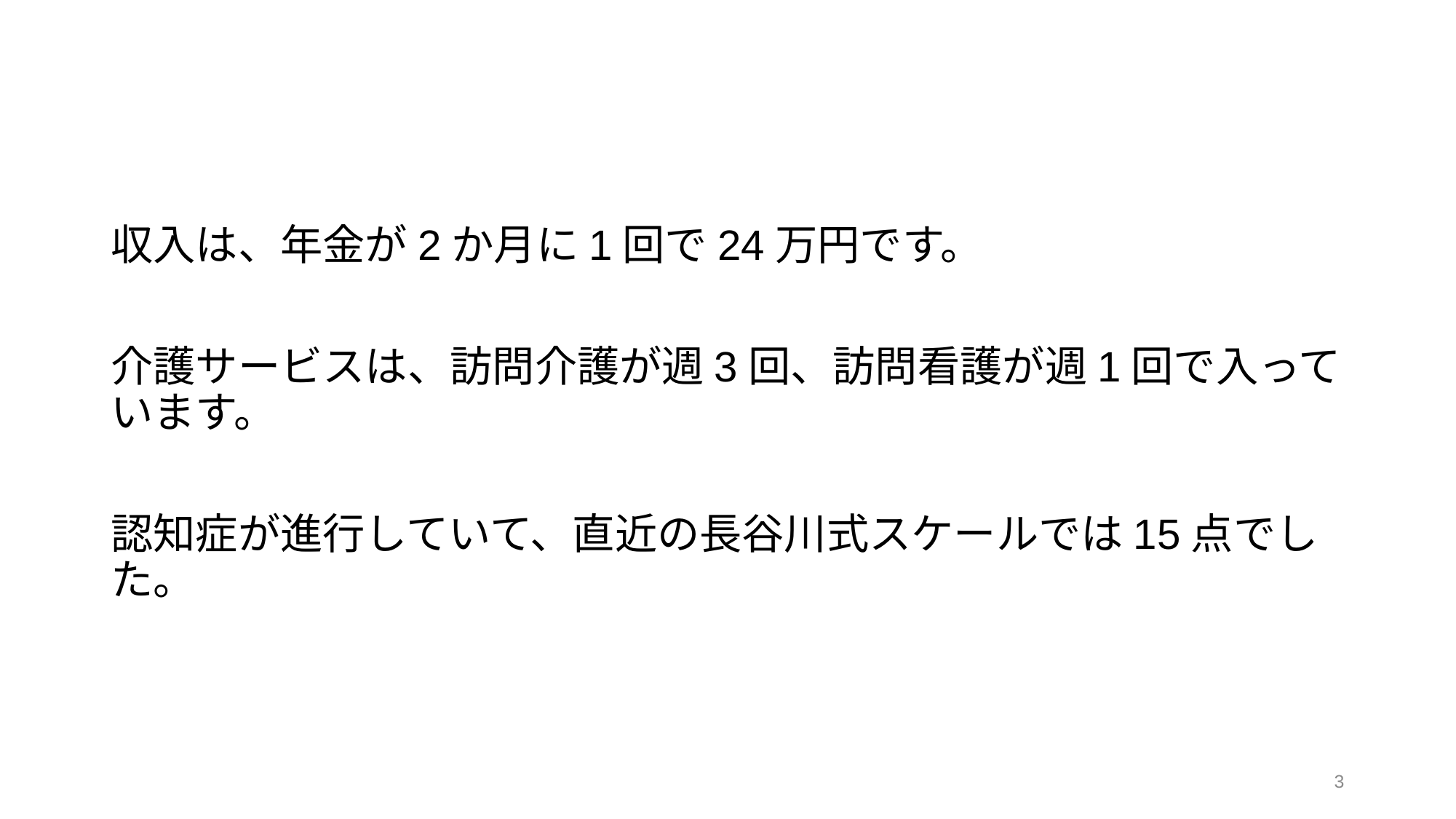

#
収入は、年金が2か月に1回で24万円です。

介護サービスは、訪問介護が週3回、訪問看護が週1回で入っています。

認知症が進行していて、直近の長谷川式スケールでは15点でした。

3